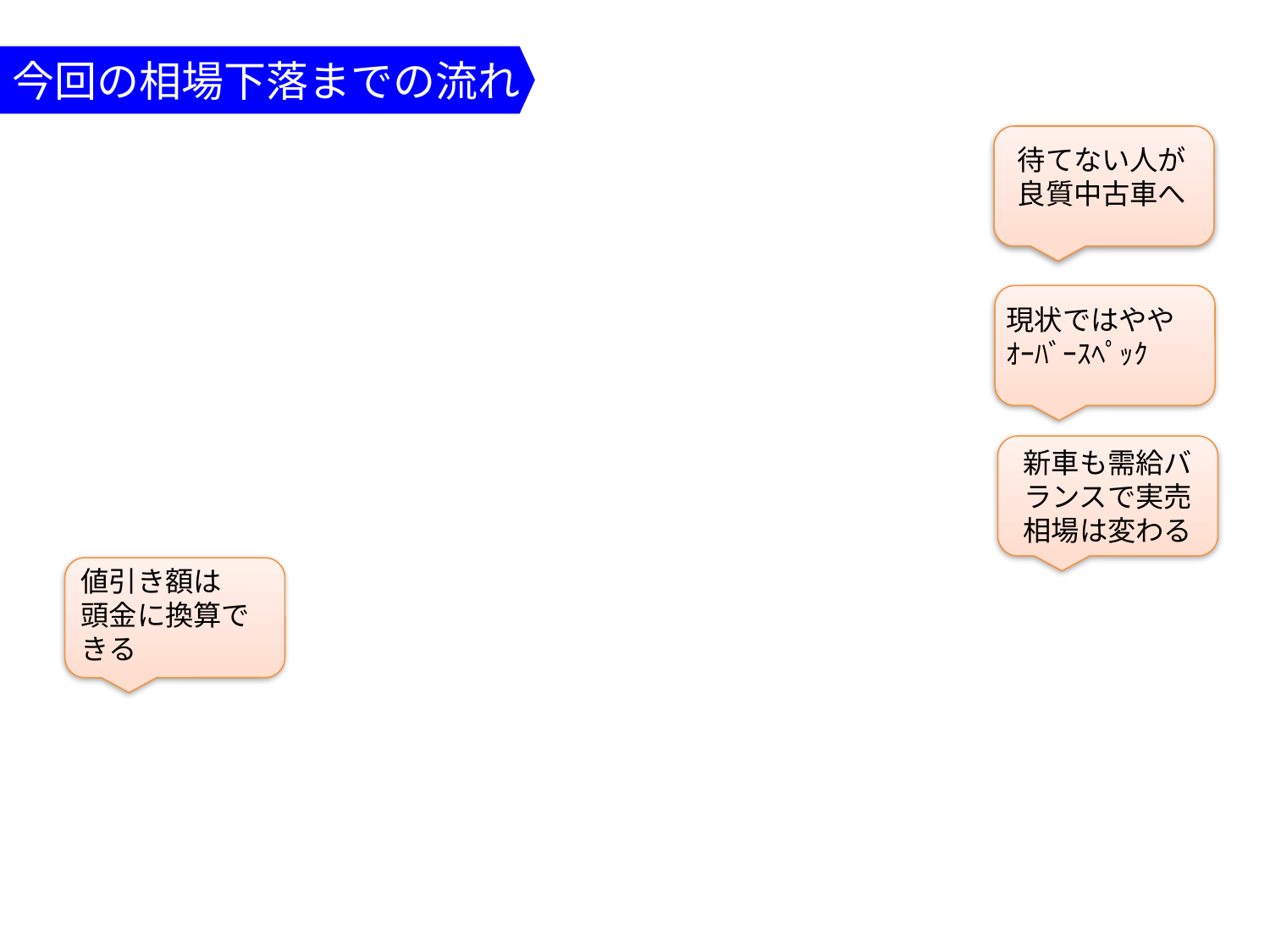

今回の相場下落までの流れ

待てない人が
良質中古車へ

現状ではややｵｰﾊﾞｰｽﾍﾟｯｸ
新車も需給バランスで実売相場は変わる

値引き額は
頭金に換算できる